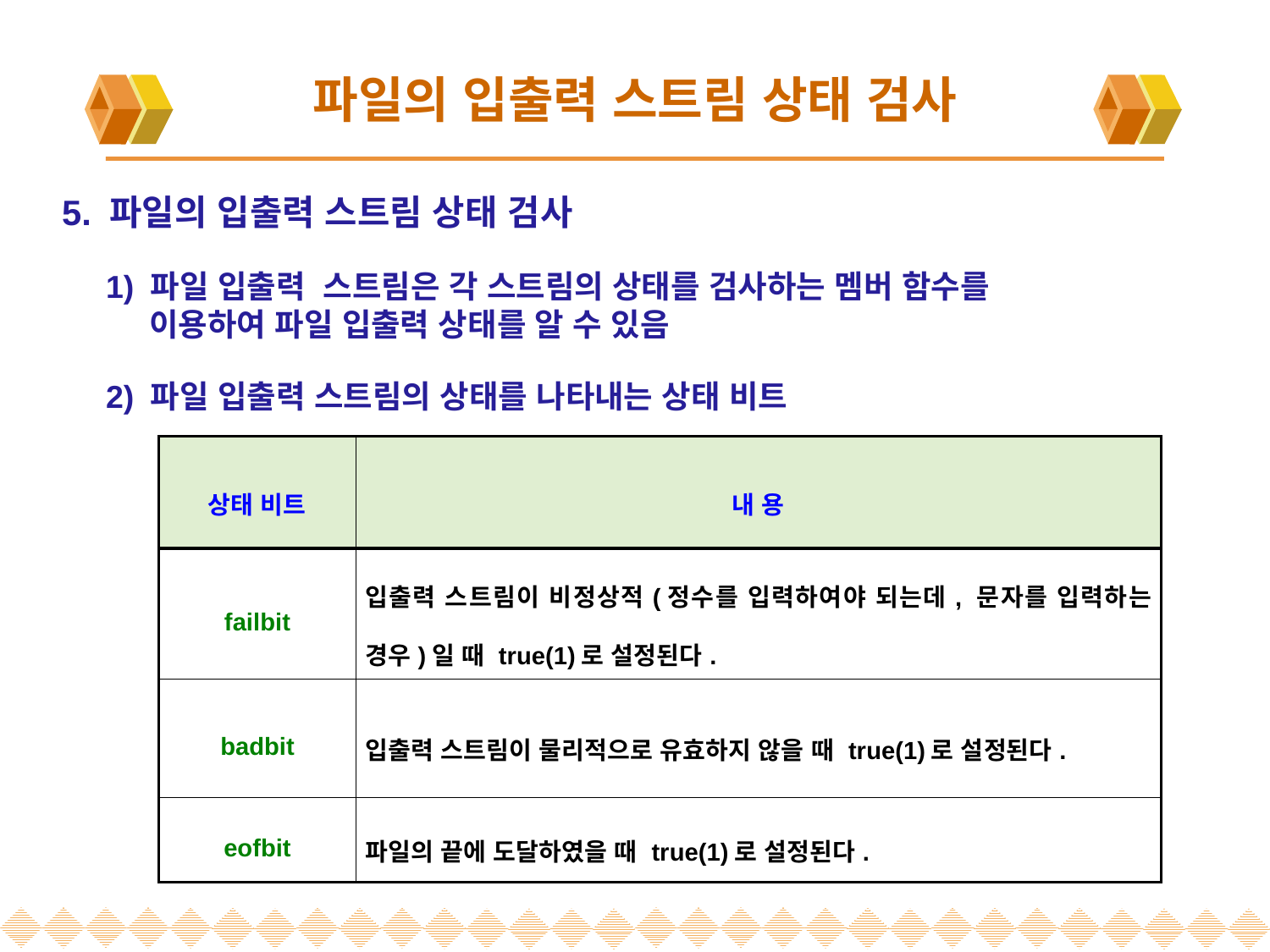

# 파일의 입출력 스트림 상태 검사

  5. 파일의 입출력 스트림 상태 검사

1) 파일 입출력  스트림은 각 스트림의 상태를 검사하는 멤버 함수를
    이용하여 파일 입출력 상태를 알 수 있음

2) 파일 입출력 스트림의 상태를 나타내는 상태 비트

| 상태 비트 | 내 용 |
| --- | --- |
| failbit | 입출력 스트림이 비정상적(정수를 입력하여야 되는데, 문자를 입력하는 경우)일 때 true(1)로 설정된다. |
| badbit | 입출력 스트림이 물리적으로 유효하지 않을 때 true(1)로 설정된다. |
| eofbit | 파일의 끝에 도달하였을 때 true(1)로 설정된다. |